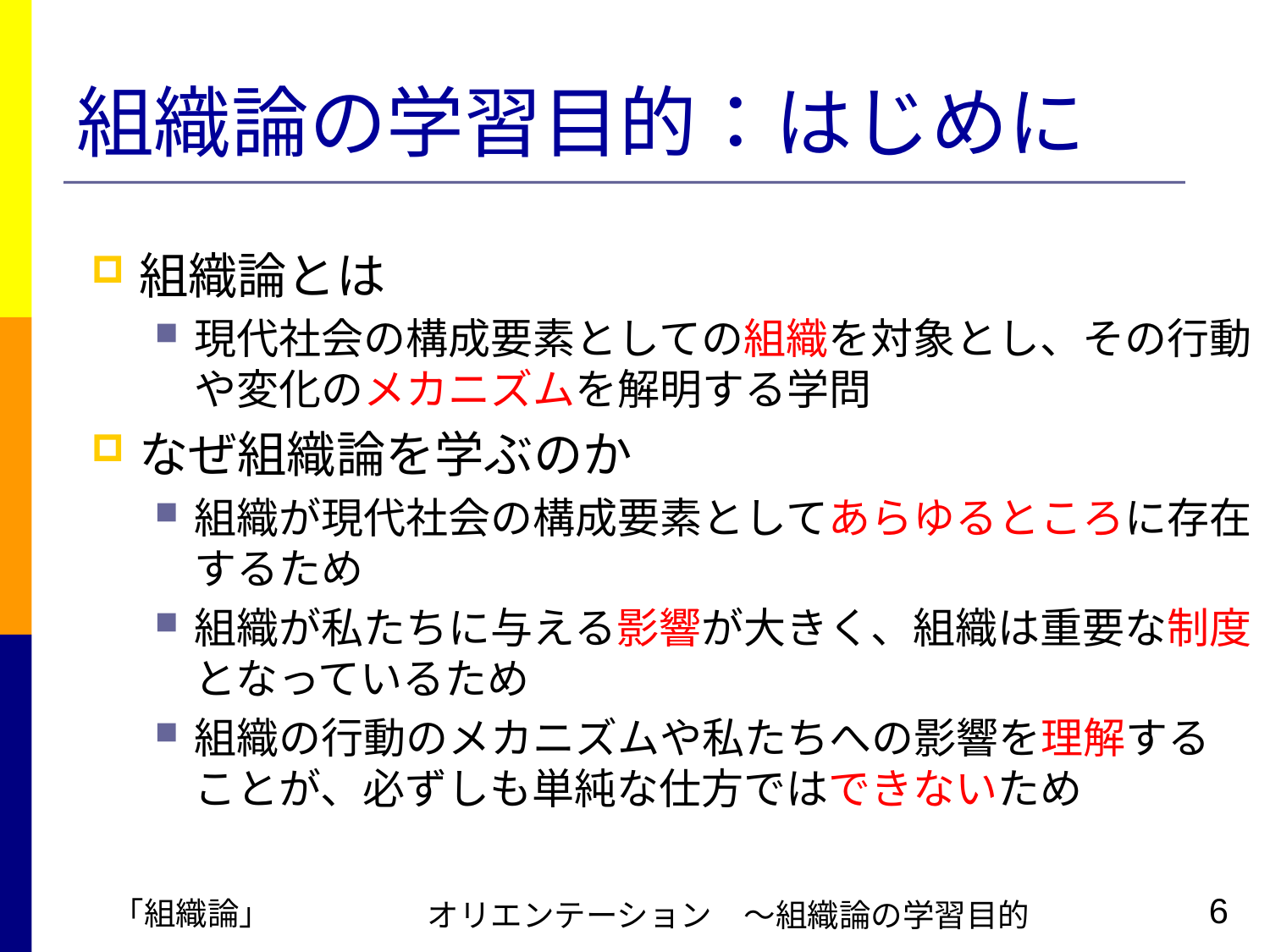

# 組織論の学習目的：はじめに
組織論とは
現代社会の構成要素としての組織を対象とし、その行動
や変化のメカニズムを解明する学問
なぜ組織論を学ぶのか
組織が現代社会の構成要素としてあらゆるところに存在
するため
組織が私たちに与える影響が大きく、組織は重要な制度
となっているため
組織の行動のメカニズムや私たちへの影響を理解する
ことが、必ずしも単純な仕方ではできないため
オリエンテーション　～組織論の学習目的
「組織論」
6